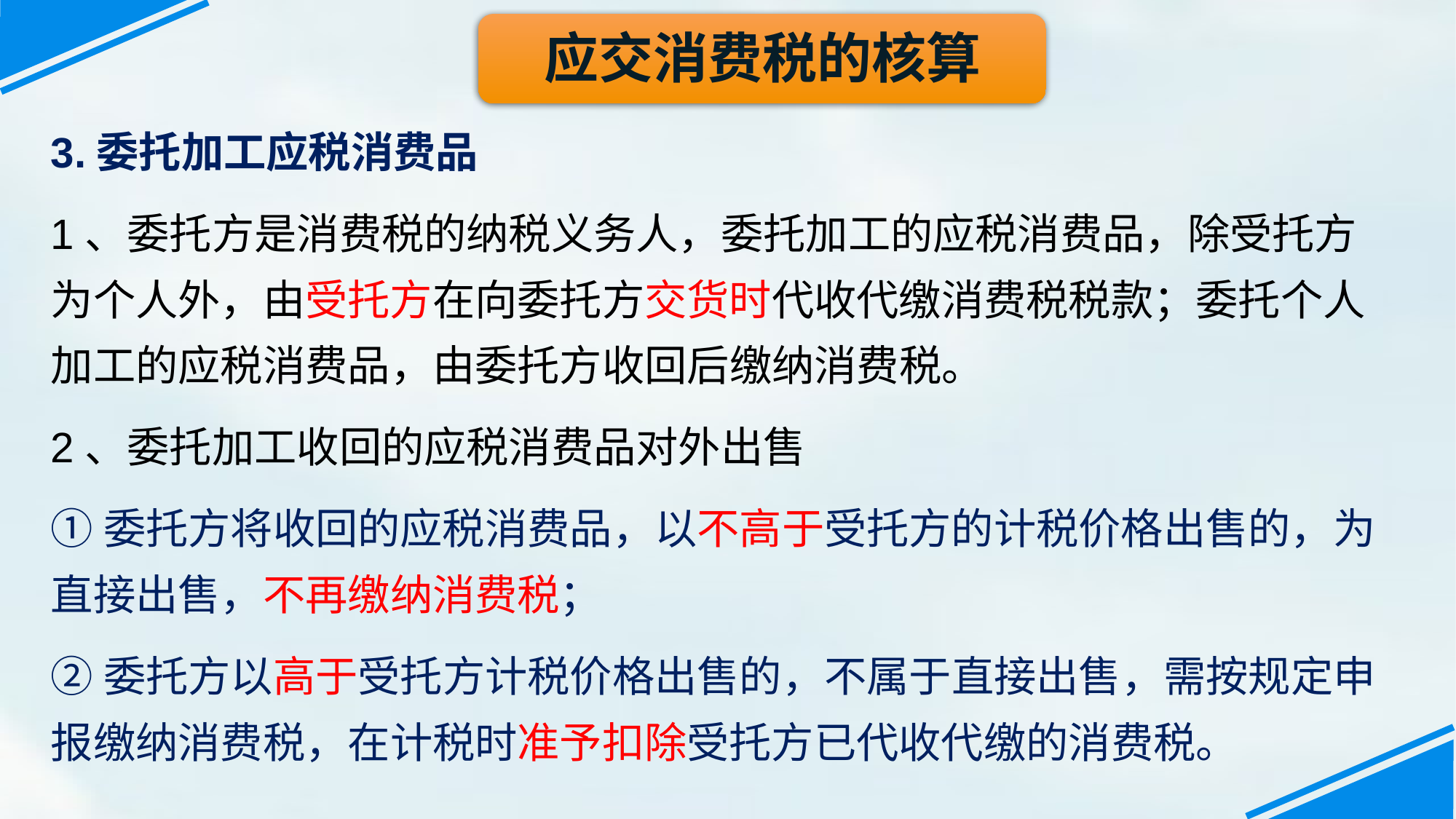

应交消费税的核算
3.委托加工应税消费品
1、委托方是消费税的纳税义务人，委托加工的应税消费品，除受托方为个人外，由受托方在向委托方交货时代收代缴消费税税款；委托个人加工的应税消费品，由委托方收回后缴纳消费税。
2、委托加工收回的应税消费品对外出售
①委托方将收回的应税消费品，以不高于受托方的计税价格出售的，为直接出售，不再缴纳消费税；
②委托方以高于受托方计税价格出售的，不属于直接出售，需按规定申报缴纳消费税，在计税时准予扣除受托方已代收代缴的消费税。